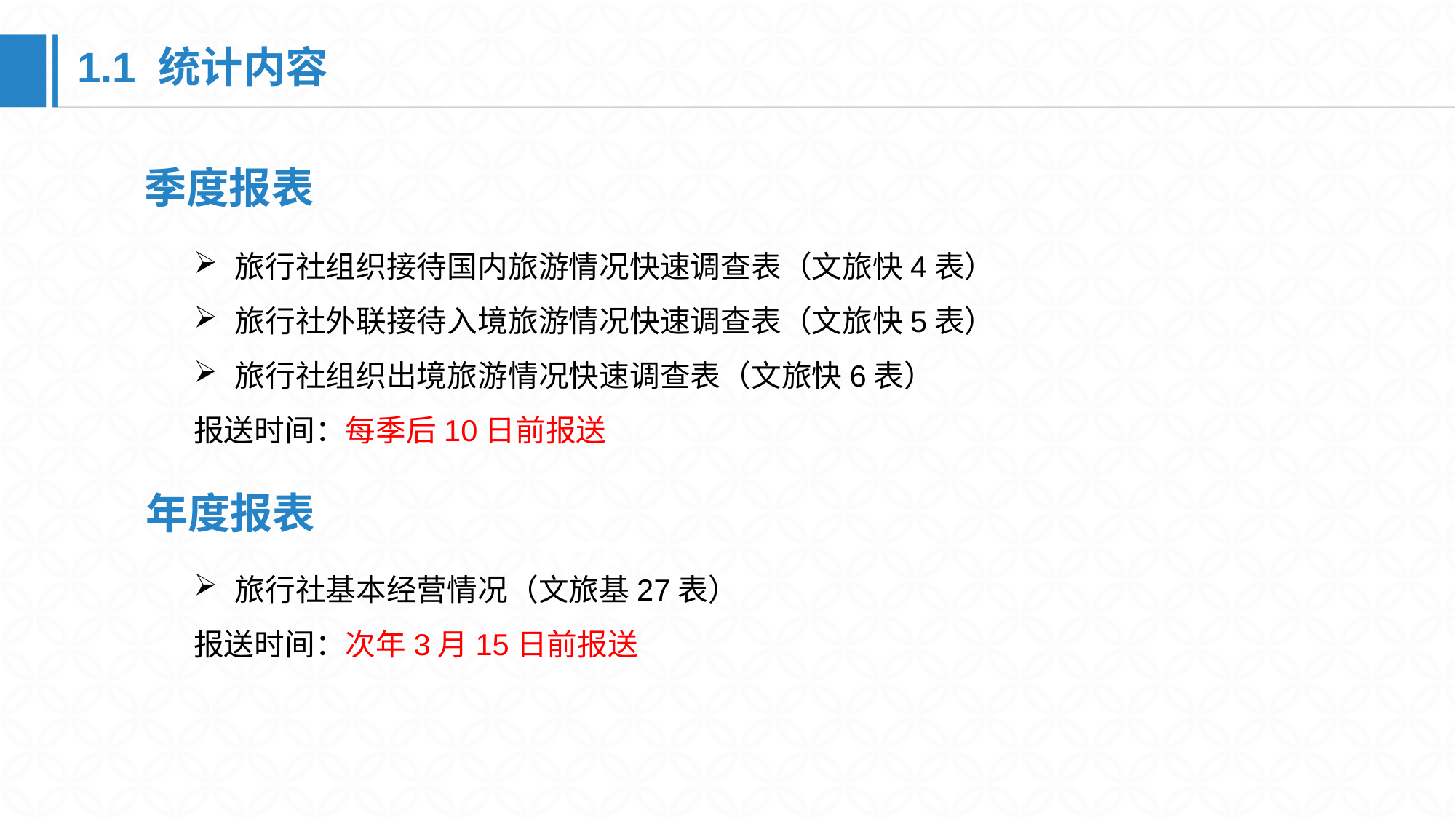

1.1 统计内容

季度报表
旅行社组织接待国内旅游情况快速调查表（文旅快4表）
旅行社外联接待入境旅游情况快速调查表（文旅快5表）
旅行社组织出境旅游情况快速调查表（文旅快6表）
报送时间：每季后10日前报送
01
03
年度报表
02
旅行社基本经营情况（文旅基27表）
报送时间：次年3月15日前报送